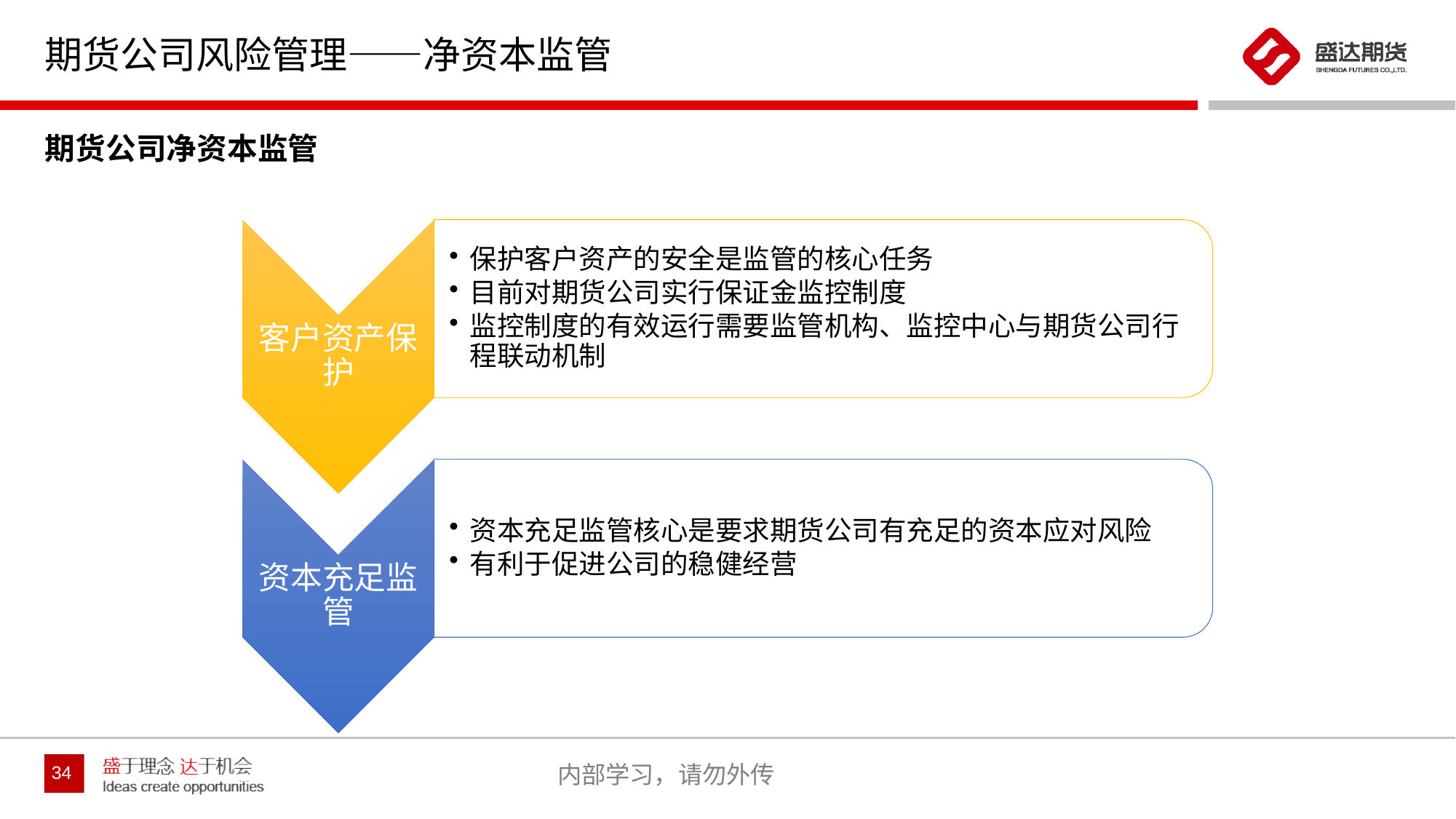

# 期货公司风险管理——净资本监管
期货公司净资本监管
客户资产保护
保护客户资产的安全是监管的核心任务
目前对期货公司实行保证金监控制度
监控制度的有效运行需要监管机构、监控中心与期货公司行程联动机制
资本充足监管
资本充足监管核心是要求期货公司有充足的资本应对风险
有利于促进公司的稳健经营